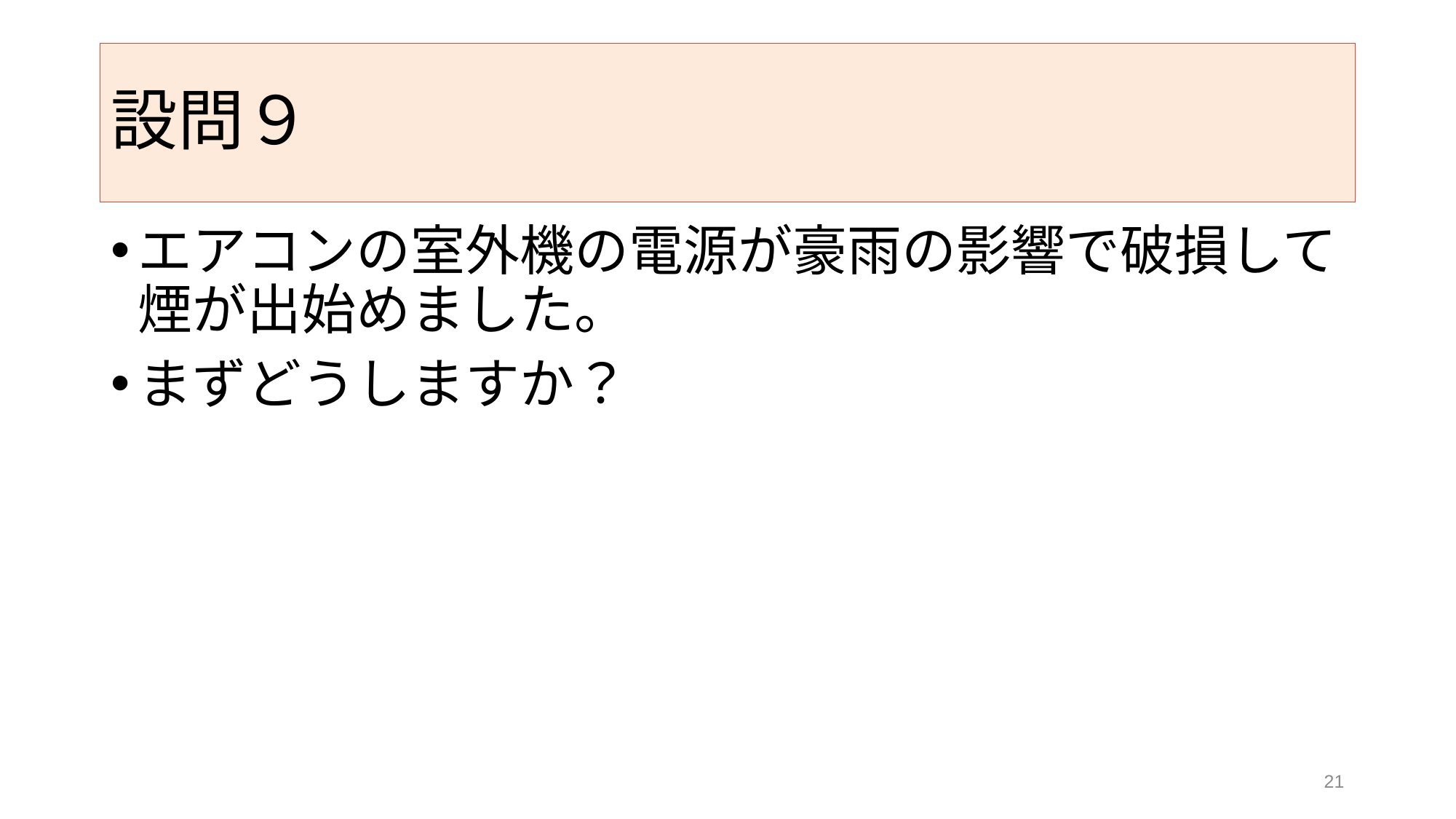

# 設問９
エアコンの室外機の電源が豪雨の影響で破損して煙が出始めました。
まずどうしますか？
21